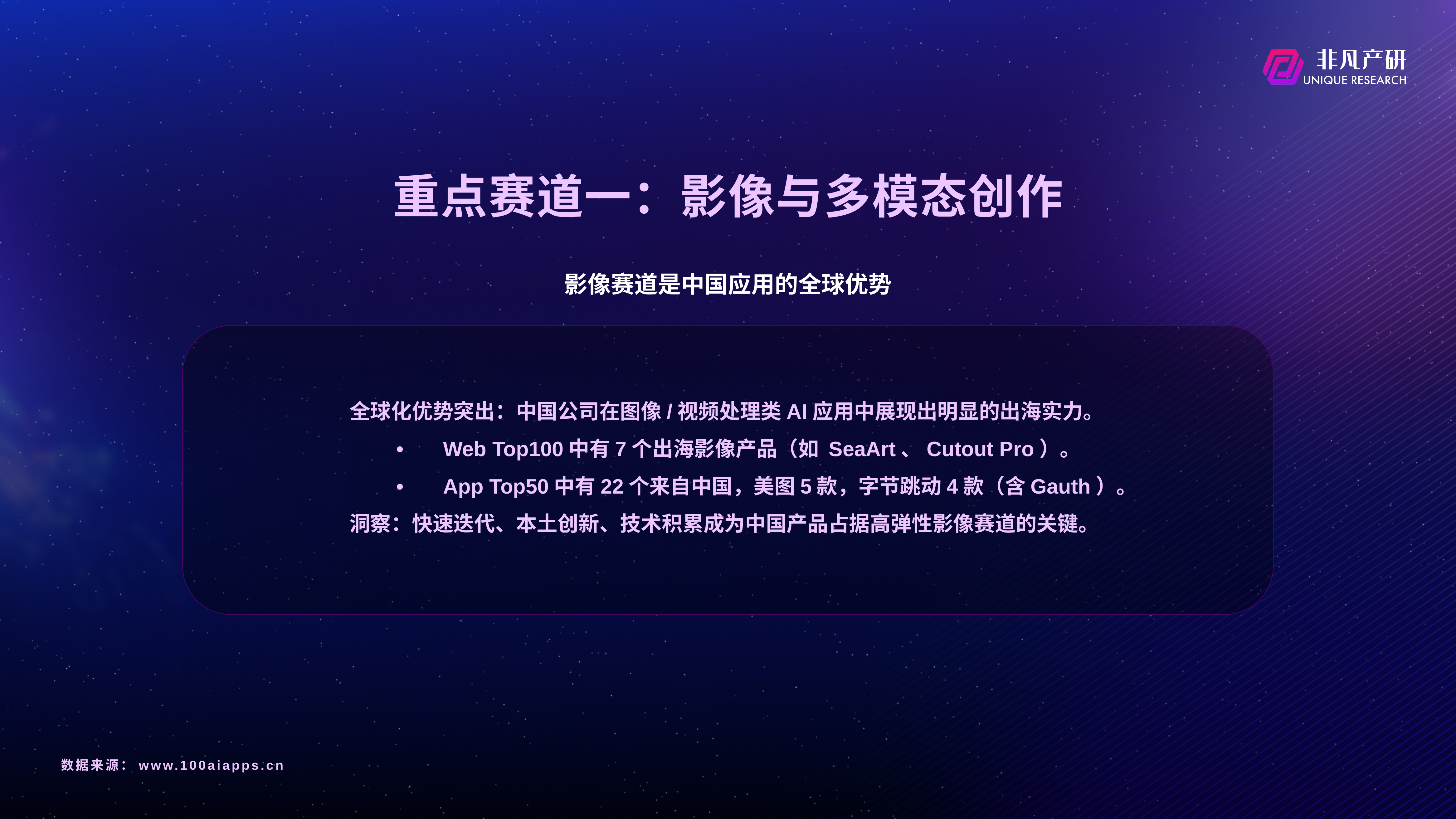

# 重点赛道一：影像与多模态创作
影像赛道是中国应用的全球优势

全球化优势突出：中国公司在图像/视频处理类AI应用中展现出明显的出海实力。
	•	Web Top100中有7个出海影像产品（如 SeaArt、Cutout Pro）。
	•	App Top50中有22个来自中国，美图5款，字节跳动4款（含Gauth）。
洞察：快速迭代、本土创新、技术积累成为中国产品占据高弹性影像赛道的关键。